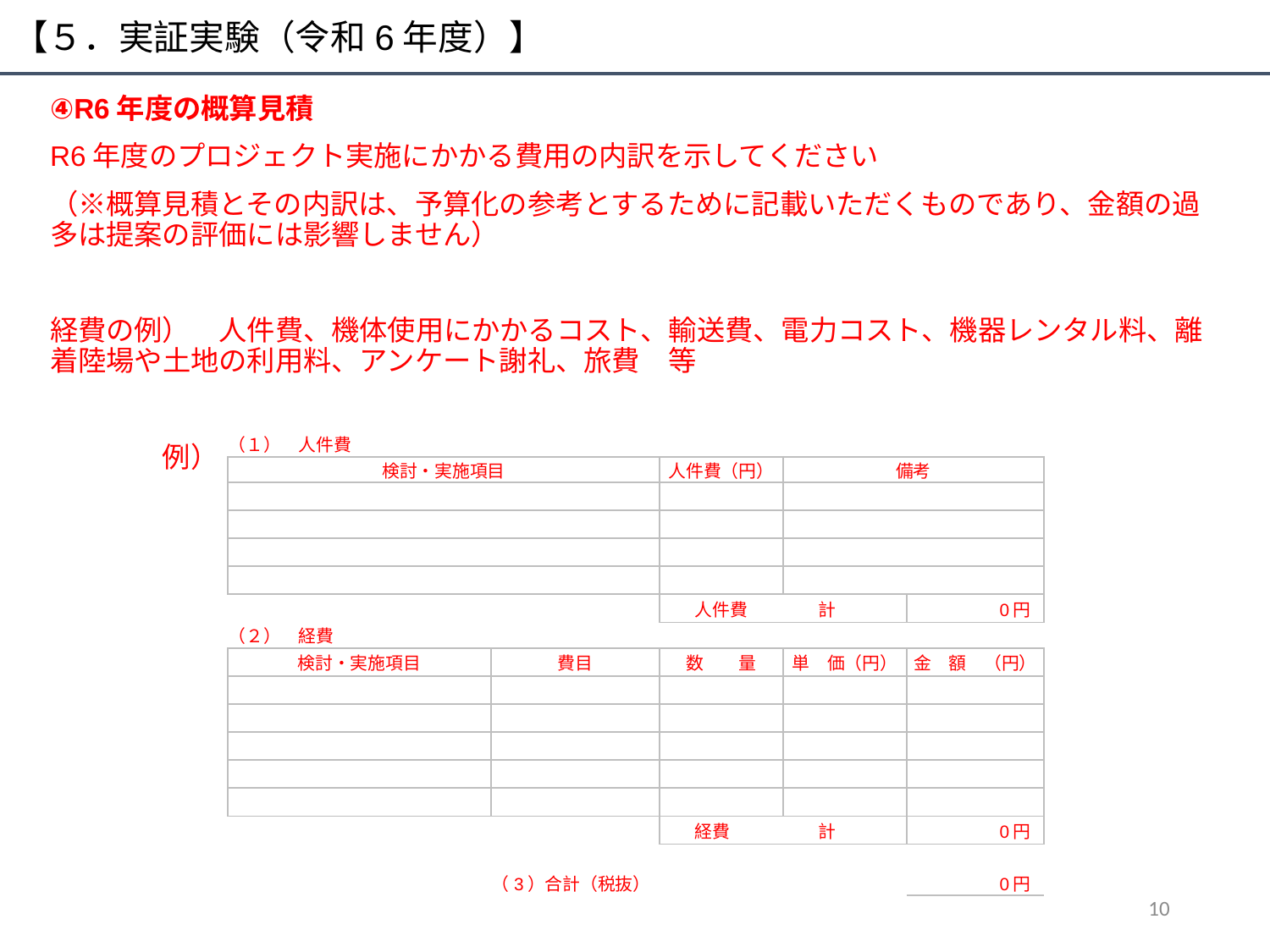

# 【５．実証実験（令和6年度）】
④R6年度の概算見積
R6年度のプロジェクト実施にかかる費用の内訳を示してください
（※概算見積とその内訳は、予算化の参考とするために記載いただくものであり、金額の過多は提案の評価には影響しません）

経費の例）　人件費、機体使用にかかるコスト、輸送費、電力コスト、機器レンタル料、離着陸場や土地の利用料、アンケート謝礼、旅費　等

　　　　例）

| （１）　人件費 |  |  |  |  |  |
| --- | --- | --- | --- | --- | --- |
| 検討・実施項目 |  | 人件費（円） | 備考 |  |  |
|  |  |  |  |  |  |
|  |  |  |  |  |  |
|  |  |  |  |  |  |
|  |  |  |  |  |  |
|  |  | 人件費　　　　計 |  | 0円 |  |
| （２）　経費 |  |  |  |  |  |
| 検討・実施項目 | 費目 | 数　　量 | 単　価（円） | 金　額　（円） |  |
|  |  |  |  |  |  |
|  |  |  |  |  |  |
|  |  |  |  |  |  |
|  |  |  |  |  |  |
|  |  |  |  |  |  |
|  |  | 経費　　　　　計 |  | 0円 |  |
|  |  |  |  |  |  |
|  | （3）合計（税抜） |  |  | 0円 |  |
10